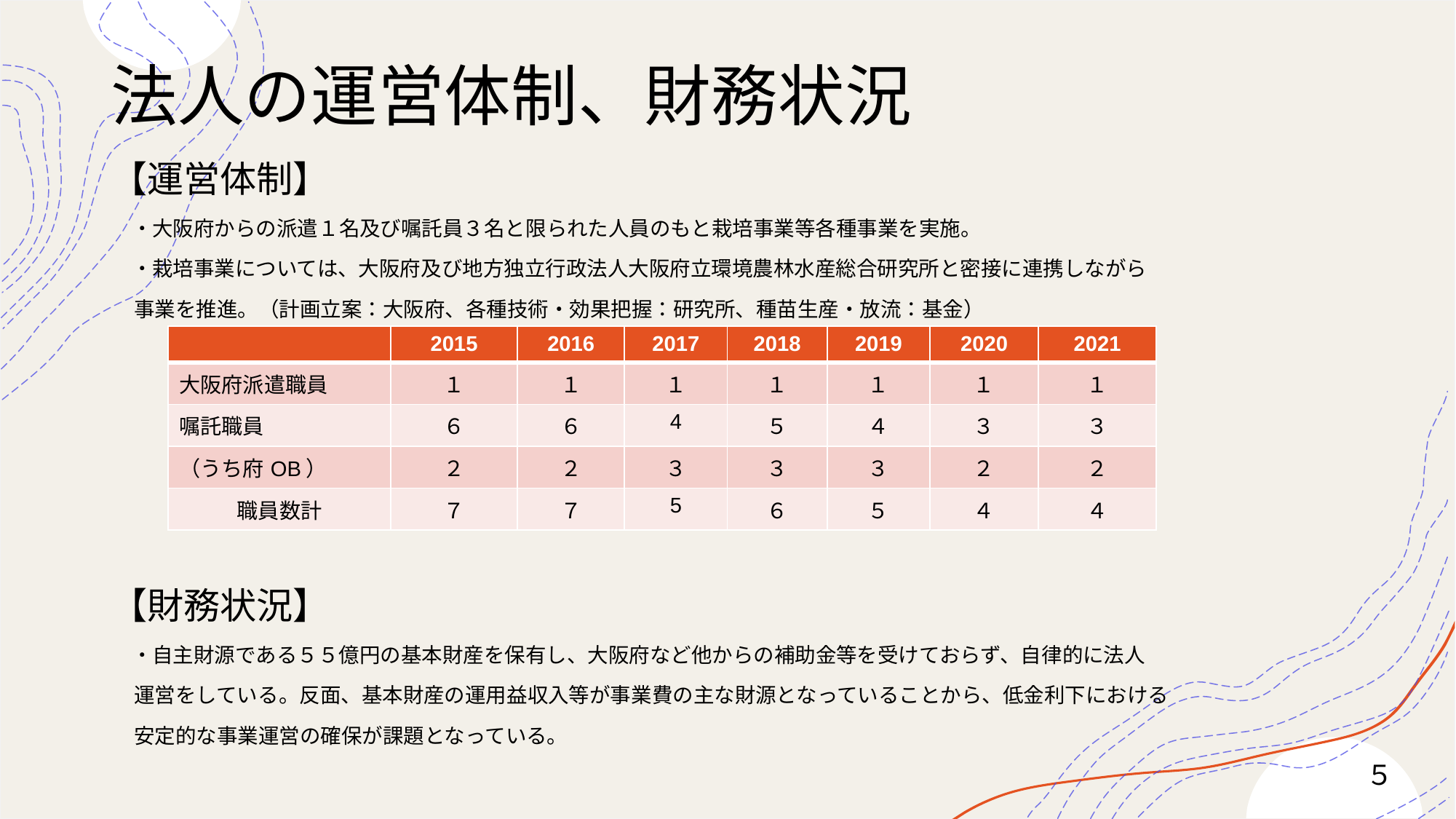

# 法人の運営体制、財務状況
【運営体制】
　・大阪府からの派遣１名及び嘱託員３名と限られた人員のもと栽培事業等各種事業を実施。
　・栽培事業については、大阪府及び地方独立行政法人大阪府立環境農林水産総合研究所と密接に連携しながら
    事業を推進。（計画立案：大阪府、各種技術・効果把握：研究所、種苗生産・放流：基金）

【財務状況】
　・自主財源である５５億円の基本財産を保有し、大阪府など他からの補助金等を受けておらず、自律的に法人
    運営をしている。反面、基本財産の運用益収入等が事業費の主な財源となっていることから、低金利下における
    安定的な事業運営の確保が課題となっている。
|  | 2015 | 2016 | 2017 | 2018 | 2019 | 2020 | 2021 |
| --- | --- | --- | --- | --- | --- | --- | --- |
| 大阪府派遣職員 | １ | １ | １ | １ | １ | １ | １ |
| 嘱託職員 | ６ | ６ | 4 | ５ | ４ | ３ | ３ |
| （うち府OB） | ２ | ２ | ３ | ３ | ３ | ２ | ２ |
| 職員数計 | ７ | ７ | 5 | ６ | ５ | ４ | ４ |
５